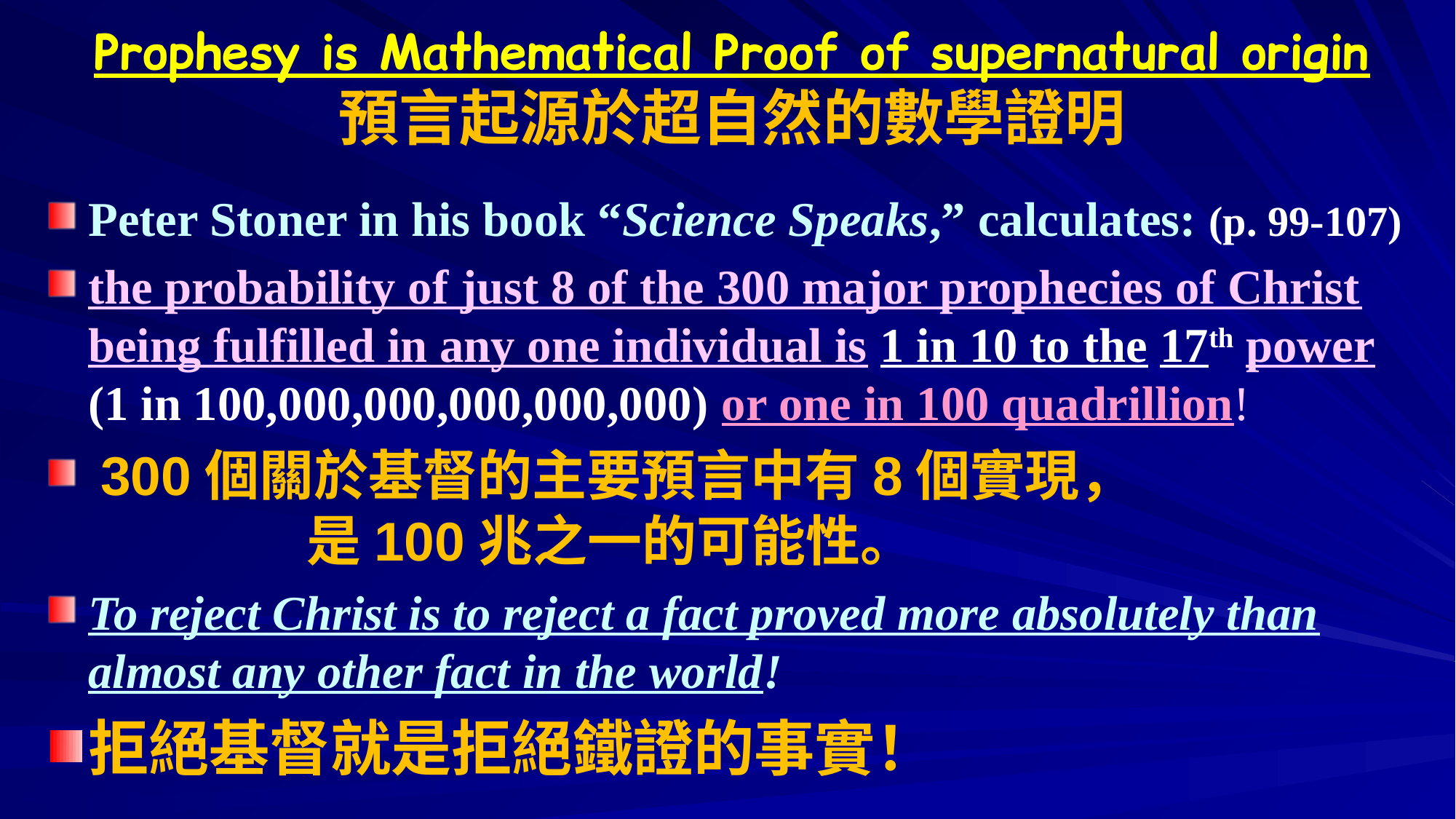

# Prophesy is Mathematical Proof of supernatural origin 預言起源於超自然的數學證明
Peter Stoner in his book “Science Speaks,” calculates: (p. 99-107)
the probability of just 8 of the 300 major prophecies of Christ being fulfilled in any one individual is 1 in 10 to the 17th power   (1 in 100,000,000,000,000,000) or one in 100 quadrillion!
 300個關於基督的主要預言中有8個實現，					是100兆之一的可能性。
To reject Christ is to reject a fact proved more absolutely than almost any other fact in the world!
拒絕基督就是拒絕鐵證的事實！